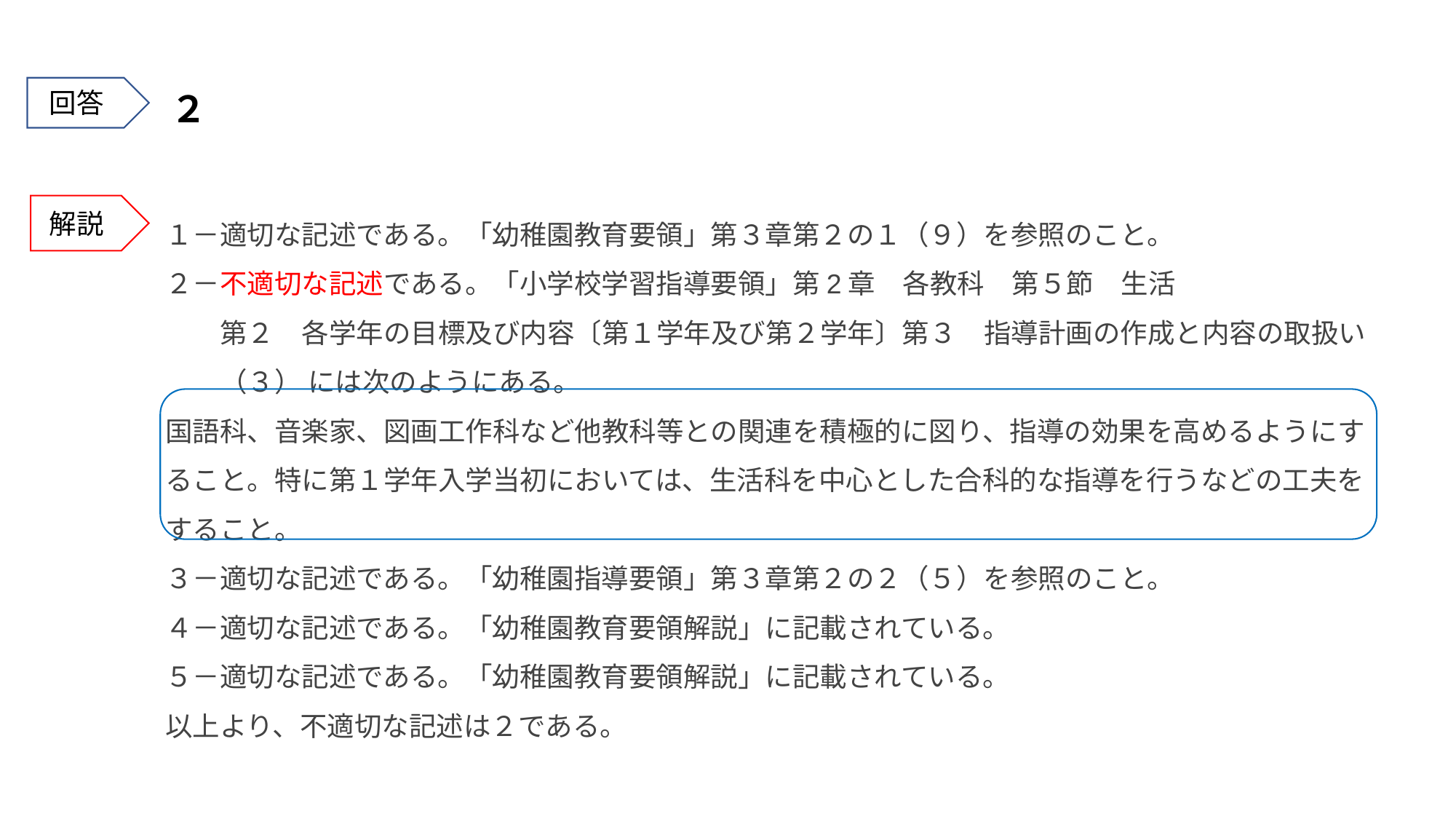

回答
２

１－適切な記述である。「幼稚園教育要領」第３章第２の１（９）を参照のこと。
２－不適切な記述である。「小学校学習指導要領」第2章　各教科　第５節　生活
　　第２　各学年の目標及び内容〔第１学年及び第２学年〕第３　指導計画の作成と内容の取扱い　　（３） には次のようにある。
国語科、音楽家、図画工作科など他教科等との関連を積極的に図り、指導の効果を高めるようにすること。特に第１学年入学当初においては、生活科を中心とした合科的な指導を行うなどの工夫をすること。
３－適切な記述である。「幼稚園指導要領」第３章第２の２（５）を参照のこと。
４－適切な記述である。「幼稚園教育要領解説」に記載されている。
５－適切な記述である。「幼稚園教育要領解説」に記載されている。
以上より、不適切な記述は２である。
解説